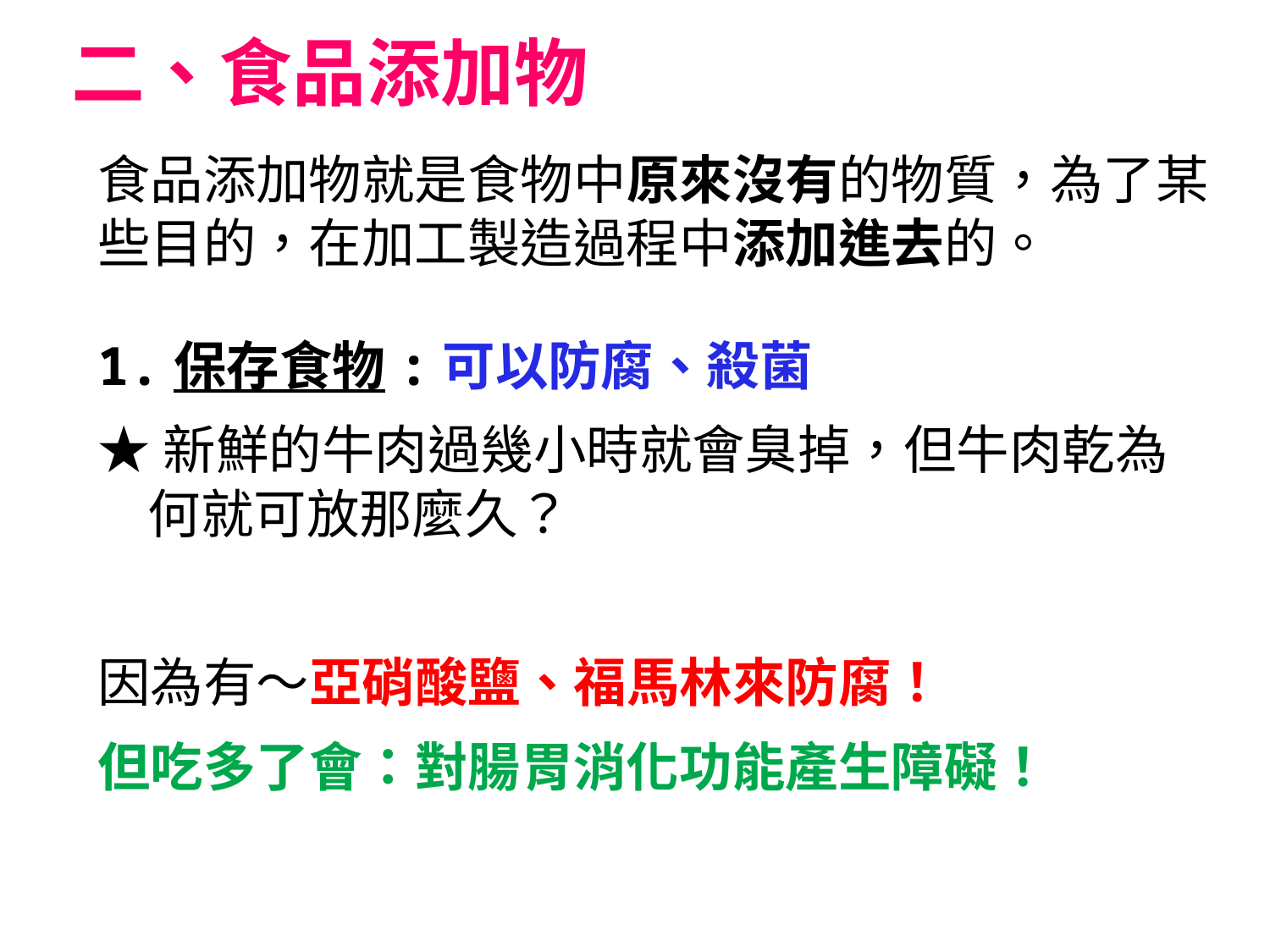

# 二、食品添加物
食品添加物就是食物中原來沒有的物質，為了某些目的，在加工製造過程中添加進去的。

1.保存食物:可以防腐、殺菌
★新鮮的牛肉過幾小時就會臭掉，但牛肉乾為何就可放那麼久？

因為有～亞硝酸鹽、福馬林來防腐！
但吃多了會：對腸胃消化功能產生障礙！